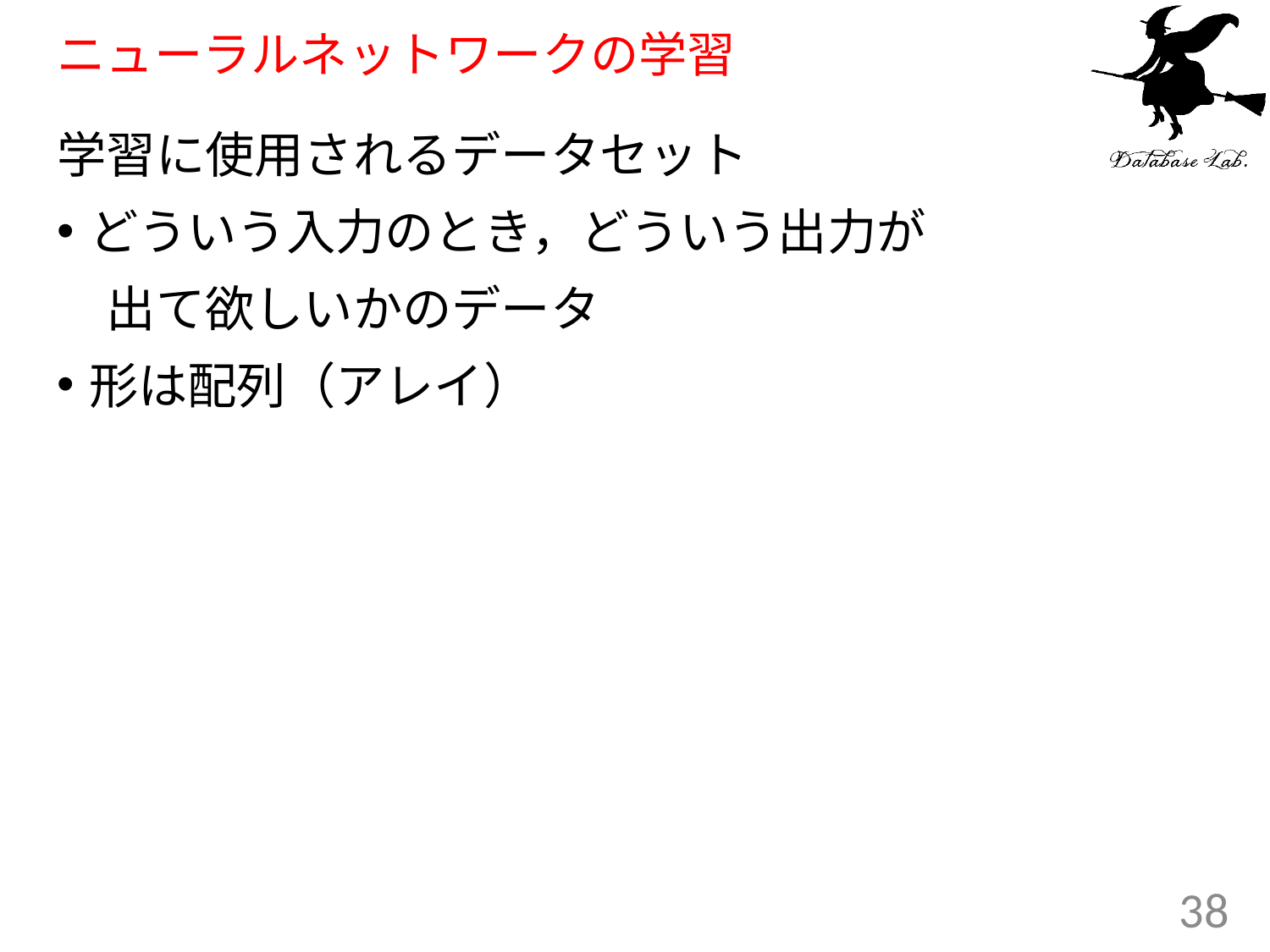

# ニューラルネットワークの学習
学習に使用されるデータセット
どういう入力のとき，どういう出力が
　出て欲しいかのデータ
形は配列（アレイ）
38